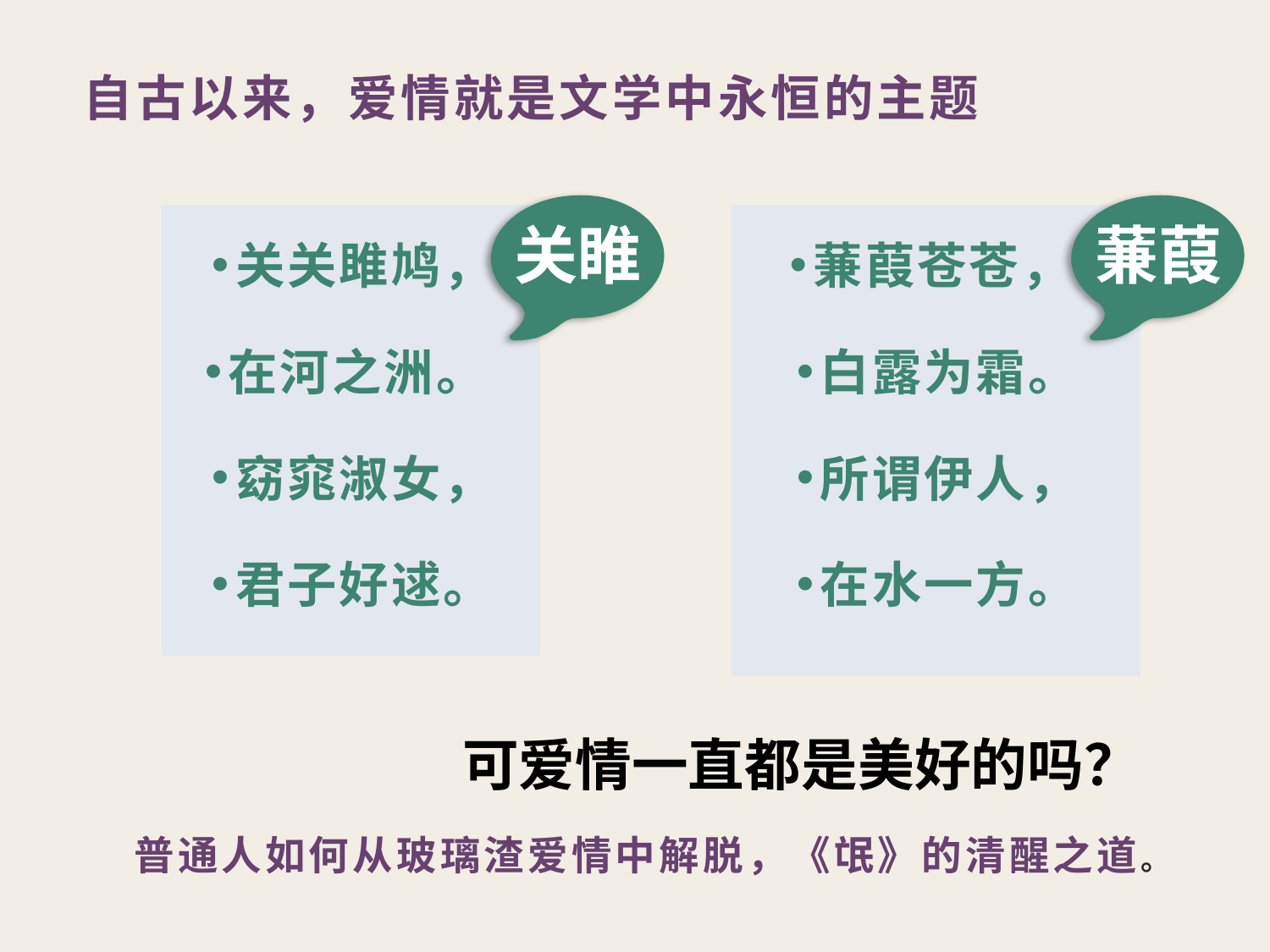

# 自古以来，爱情就是文学中永恒的主题

关睢

关关雎鸠，
在河之洲。
窈窕淑女，
君子好逑。
蒹葭苍苍，
白露为霜。
所谓伊人，
在水一方。
蒹葭
可爱情一直都是美好的吗？
普通人如何从玻璃渣爱情中解脱，《氓》的清醒之道。